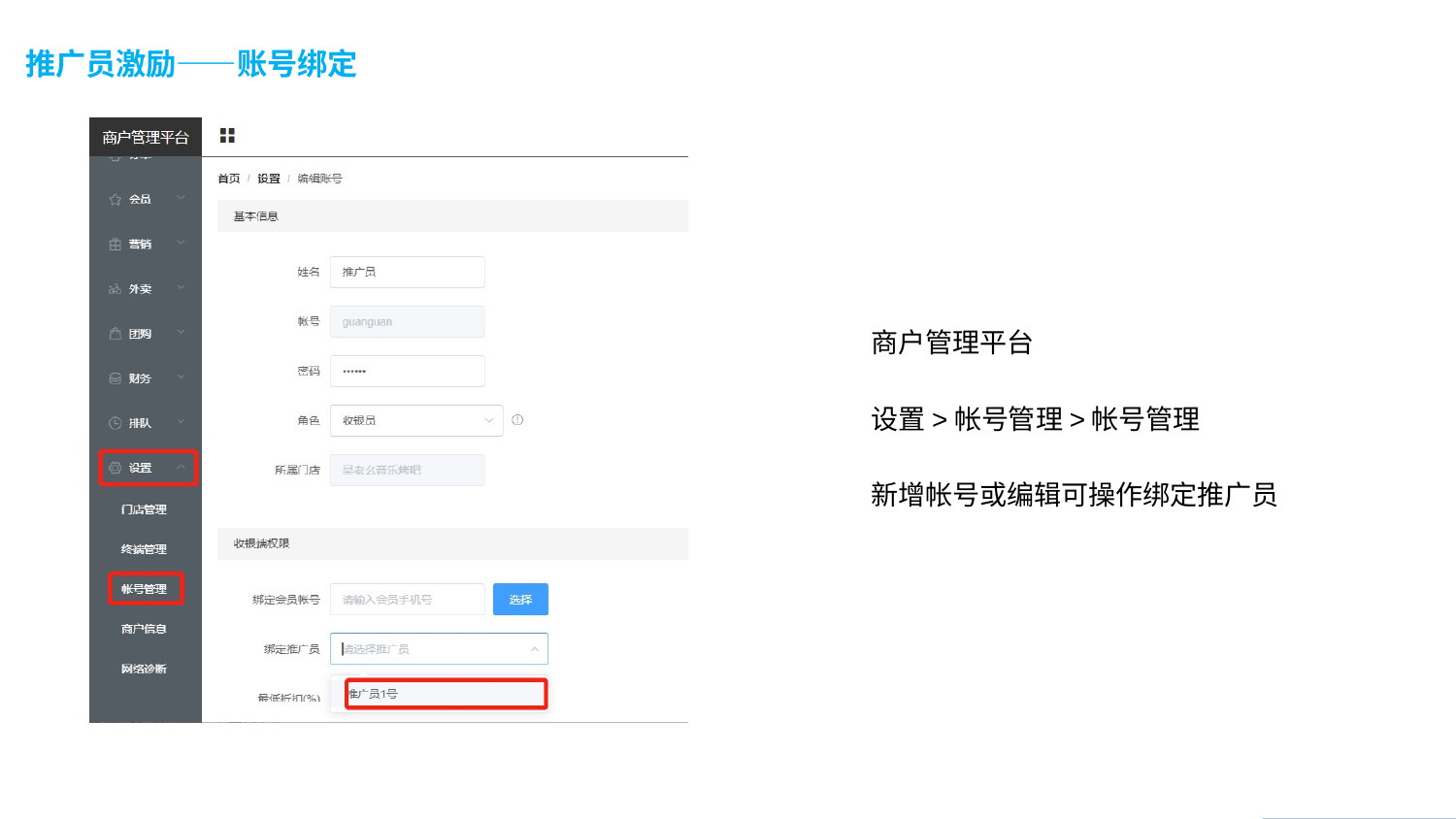

# 推广员激励——账号绑定

商户管理平台
设置>帐号管理>帐号管理
新增帐号或编辑可操作绑定推广员